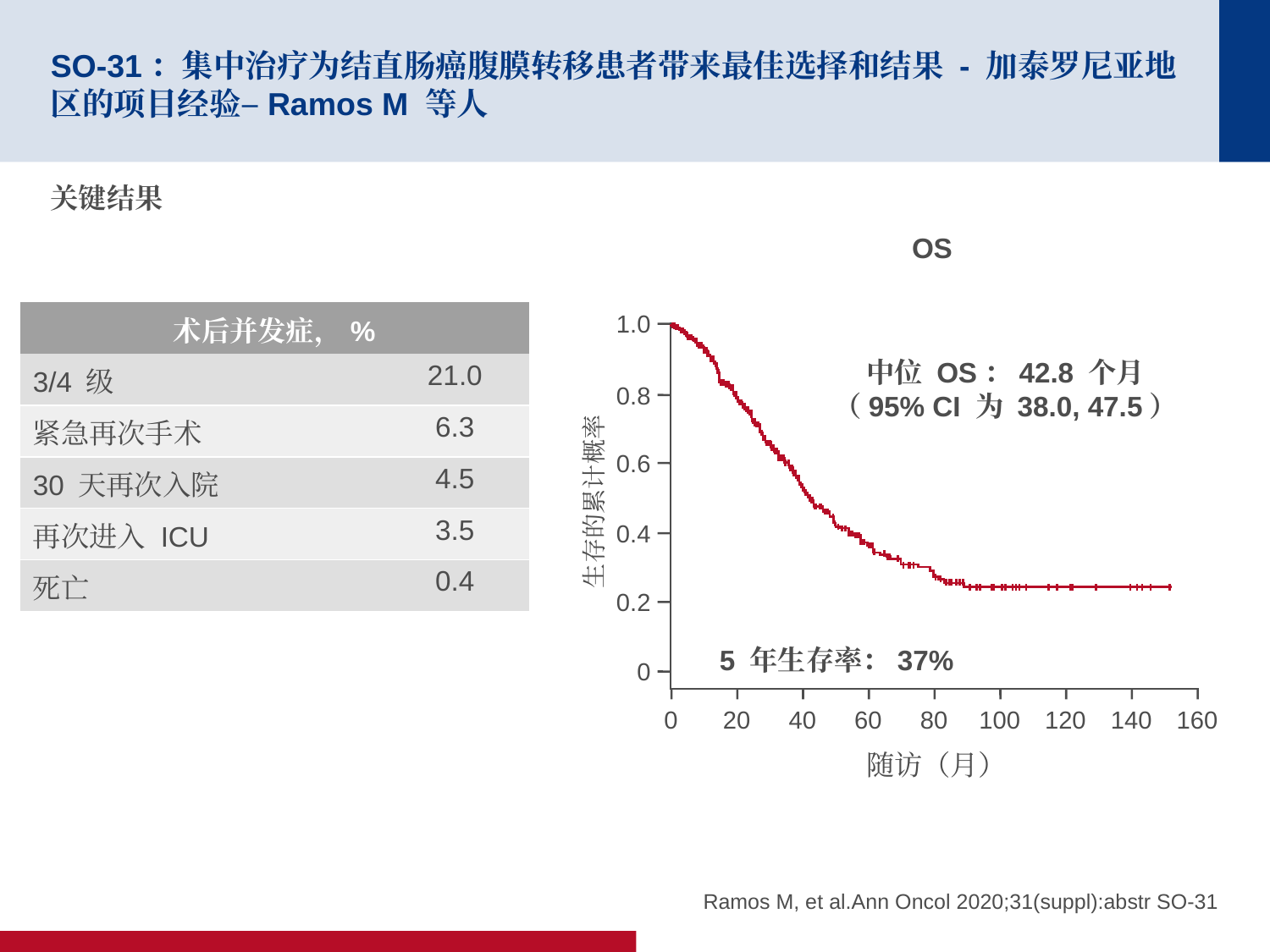

# SO-31：集中治疗为结直肠癌腹膜转移患者带来最佳选择和结果 - 加泰罗尼亚地区的项目经验–Ramos M 等人
关键结果
OS
| 术后并发症，% |  |
| --- | --- |
| 3/4 级 | 21.0 |
| 紧急再次手术 | 6.3 |
| 30 天再次入院 | 4.5 |
| 再次进入 ICU | 3.5 |
| 死亡 | 0.4 |
1.0

0.8

0.6

生存的累计概率
0.4

0.2

0

中位 OS：42.8 个月
（95% CI 为 38.0, 47.5）

0
20
40
60
80
100
120
140
160
随访（月）
5 年生存率：37%
Ramos M, et al.Ann Oncol 2020;31(suppl):abstr SO-31